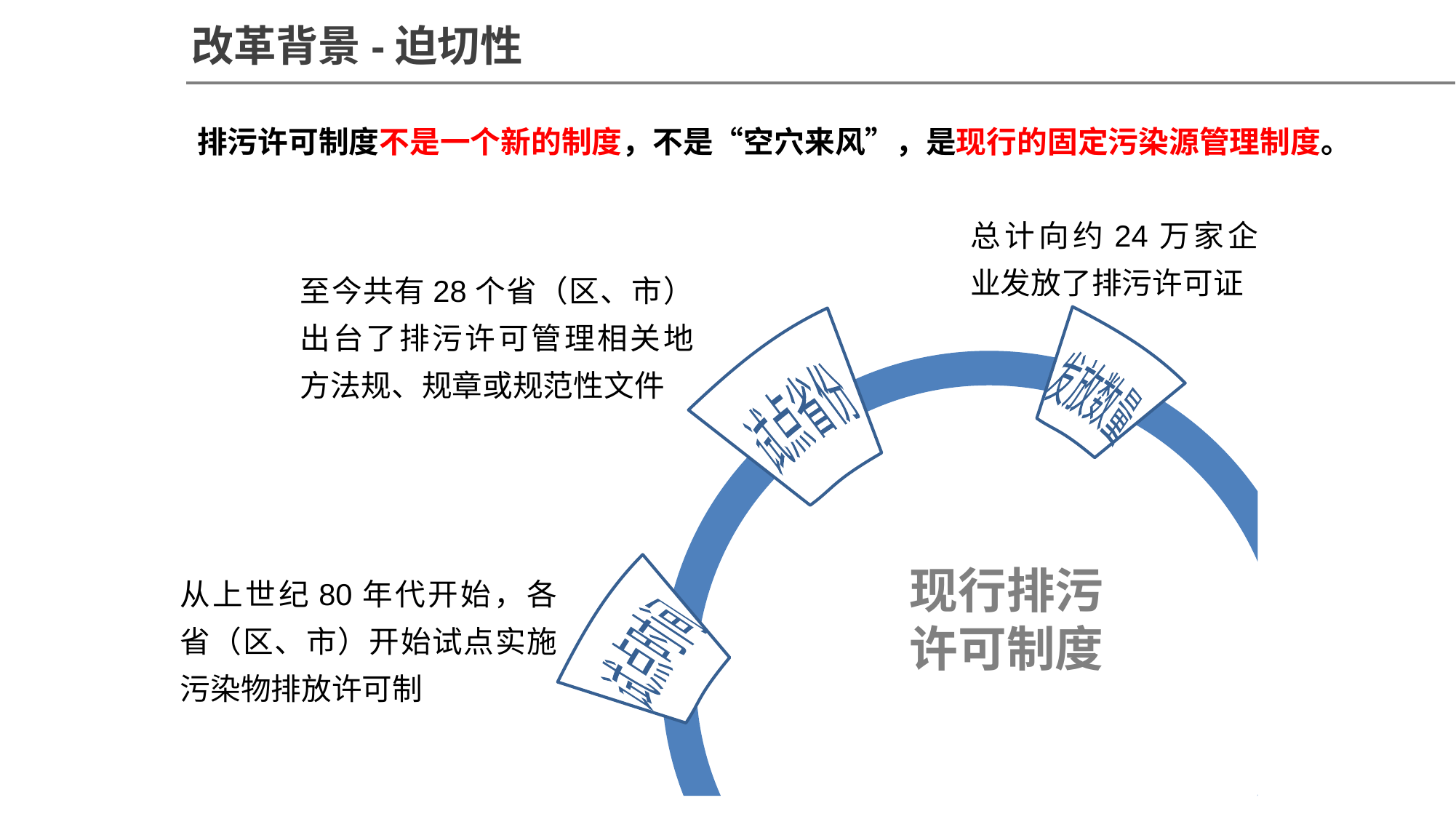

改革背景-迫切性
排污许可制度不是一个新的制度，不是“空穴来风”，是现行的固定污染源管理制度。
总计向约24万家企业发放了排污许可证
至今共有28个省（区、市）出台了排污许可管理相关地方法规、规章或规范性文件

发放数量
试点省份
现行排污
许可制度
从上世纪80年代开始，各省（区、市）开始试点实施污染物排放许可制

试点时间